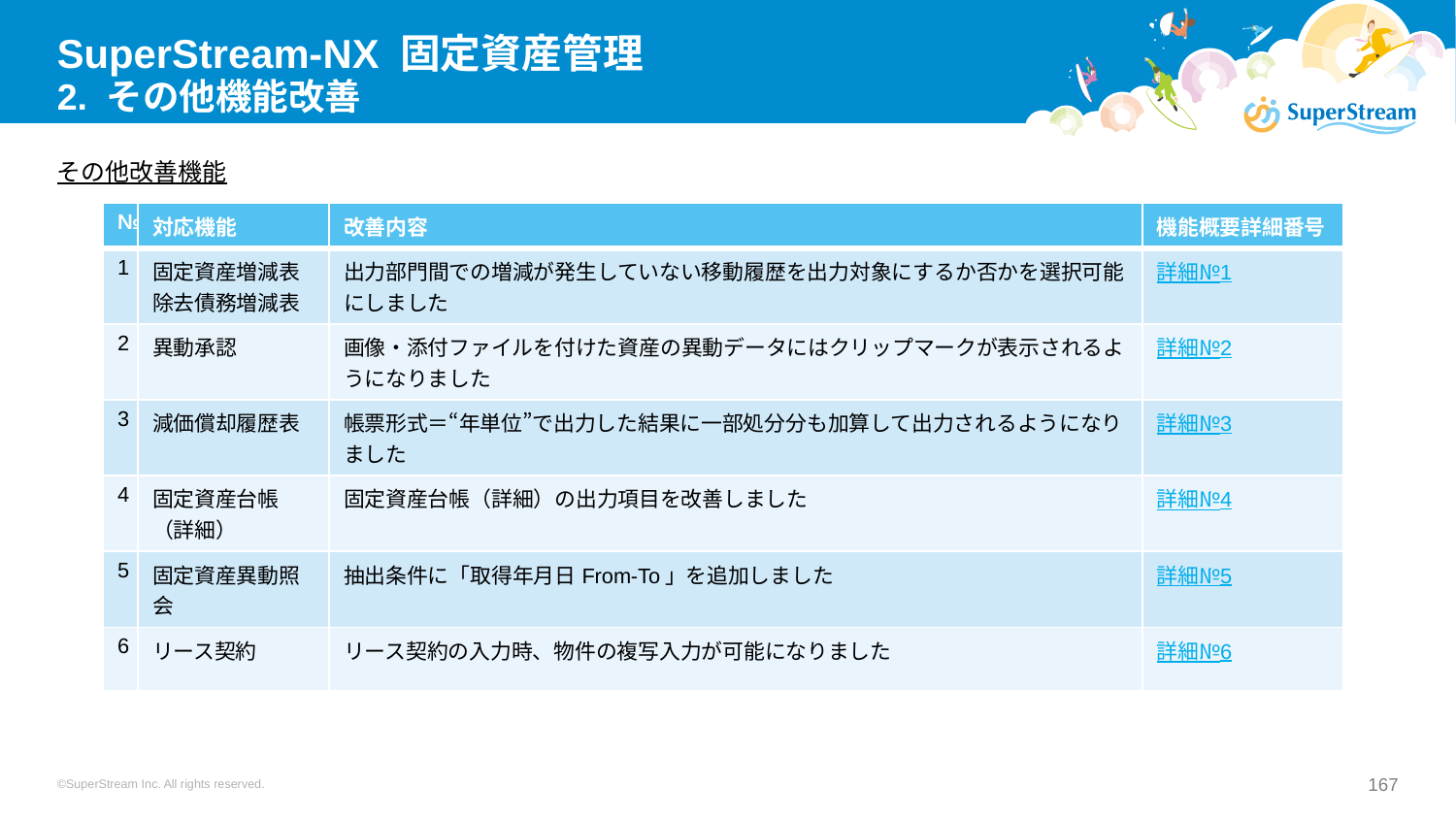

# SuperStream-NX 固定資産管理 2. その他機能改善
その他改善機能
| № | 対応機能 | 改善内容 | 機能概要詳細番号 |
| --- | --- | --- | --- |
| 1 | 固定資産増減表 除去債務増減表 | 出力部門間での増減が発生していない移動履歴を出力対象にするか否かを選択可能にしました | 詳細№1 |
| 2 | 異動承認 | 画像・添付ファイルを付けた資産の異動データにはクリップマークが表示されるようになりました | 詳細№2 |
| 3 | 減価償却履歴表 | 帳票形式＝“年単位”で出力した結果に一部処分分も加算して出力されるようになりました | 詳細№3 |
| 4 | 固定資産台帳（詳細） | 固定資産台帳（詳細）の出力項目を改善しました | 詳細№4 |
| 5 | 固定資産異動照会 | 抽出条件に「取得年月日From-To」を追加しました | 詳細№5 |
| 6 | リース契約 | リース契約の入力時、物件の複写入力が可能になりました | 詳細№6 |
©SuperStream Inc. All rights reserved.
167